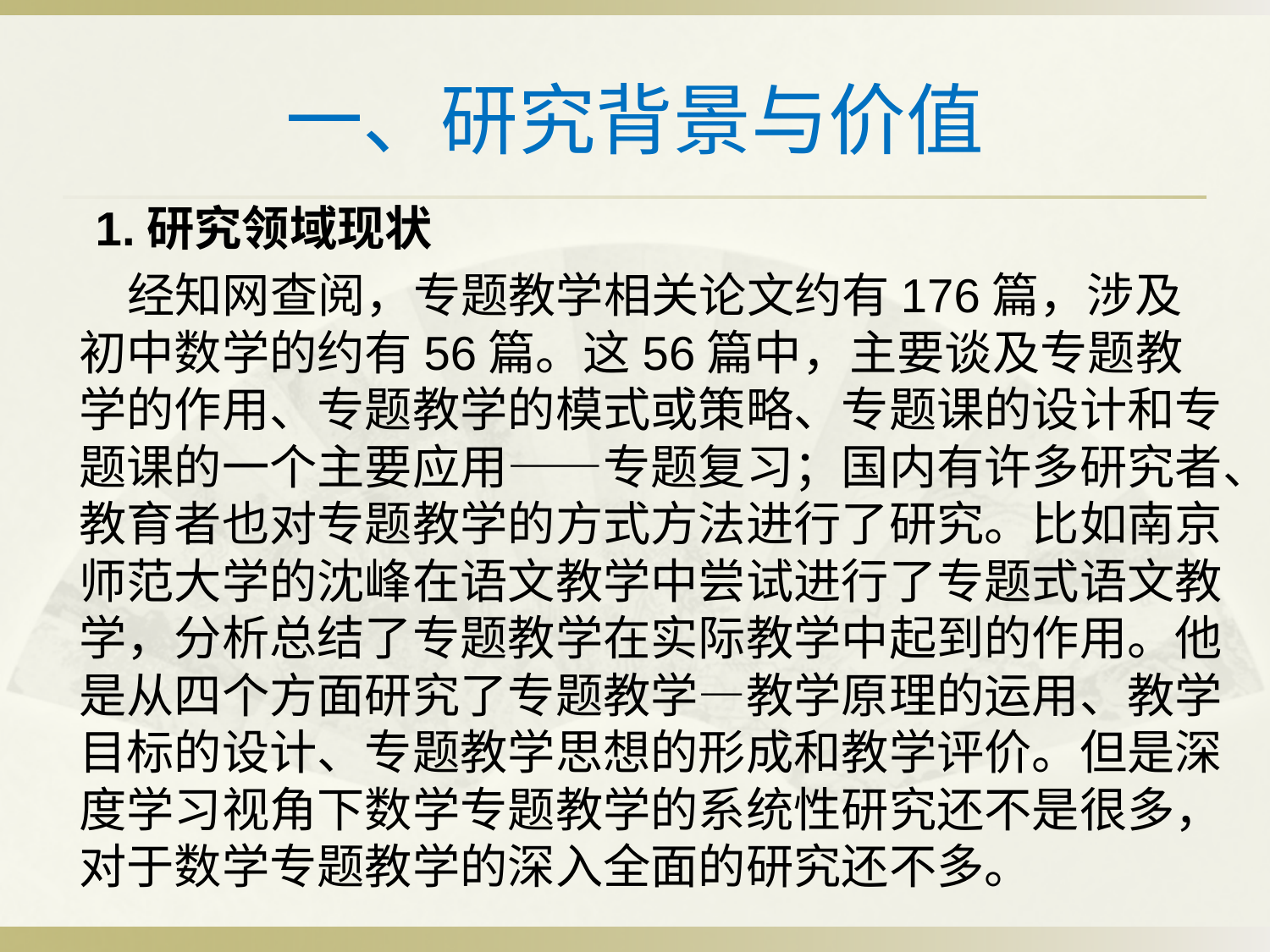

# 一、研究背景与价值
     1.研究领域现状
        经知网查阅，专题教学相关论文约有176篇，涉及初中数学的约有56篇。这56篇中，主要谈及专题教学的作用、专题教学的模式或策略、专题课的设计和专题课的一个主要应用——专题复习；国内有许多研究者、教育者也对专题教学的方式方法进行了研究。比如南京师范大学的沈峰在语文教学中尝试进行了专题式语文教学，分析总结了专题教学在实际教学中起到的作用。他是从四个方面研究了专题教学—教学原理的运用、教学目标的设计、专题教学思想的形成和教学评价。但是深度学习视角下数学专题教学的系统性研究还不是很多，对于数学专题教学的深入全面的研究还不多。